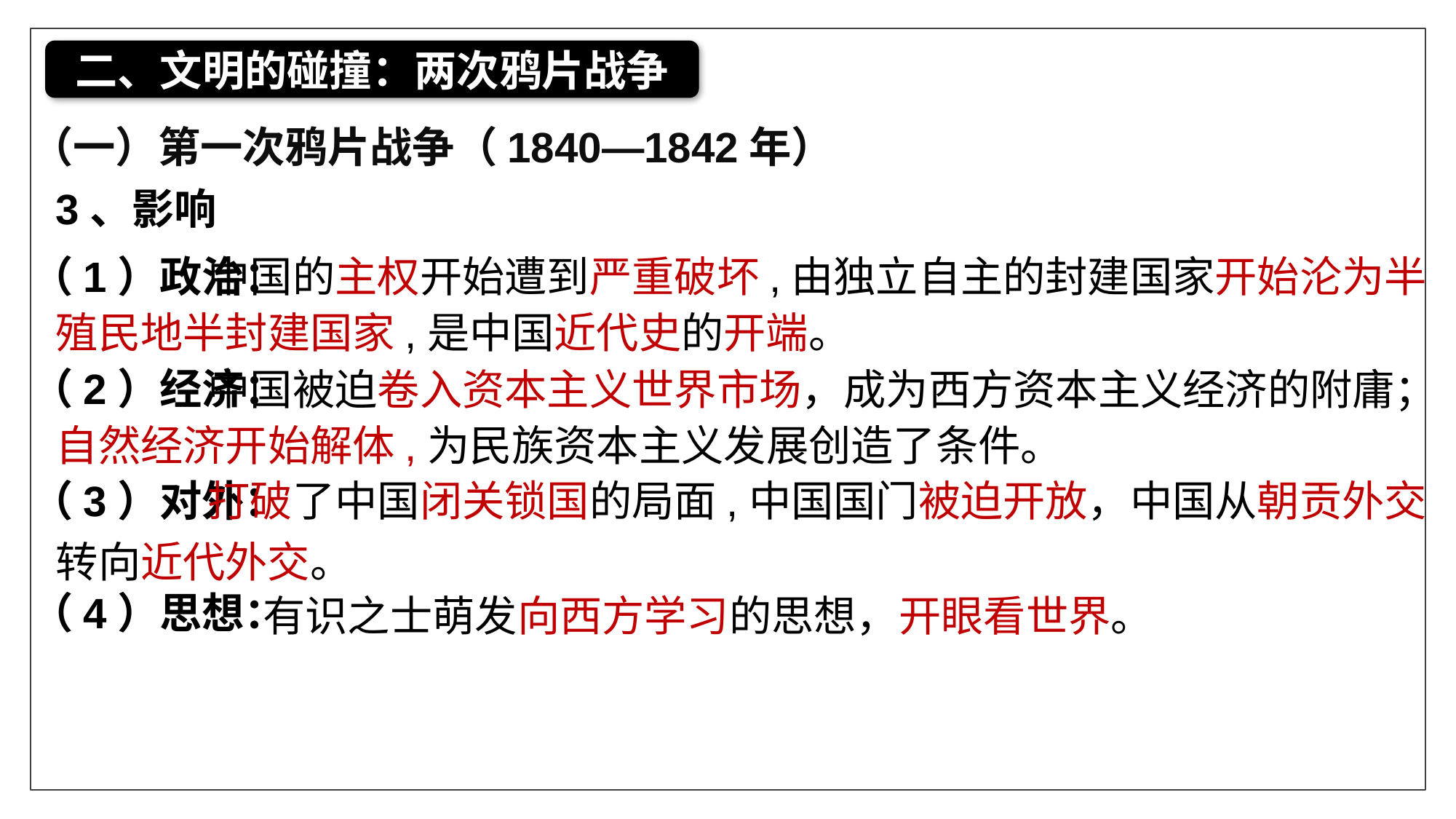

二、文明的碰撞：两次鸦片战争
（一）第一次鸦片战争（1840—1842年）
3、影响
（1）政治：

（2）经济：

（3）对外：

（4）思想：
               中国的主权开始遭到严重破坏,由独立自主的封建国家开始沦为半殖民地半封建国家,是中国近代史的开端。
               中国被迫卷入资本主义世界市场，成为西方资本主义经济的附庸；自然经济开始解体,为民族资本主义发展创造了条件。
               打破了中国闭关锁国的局面,中国国门被迫开放，中国从朝贡外交转向近代外交。
有识之士萌发向西方学习的思想，开眼看世界。